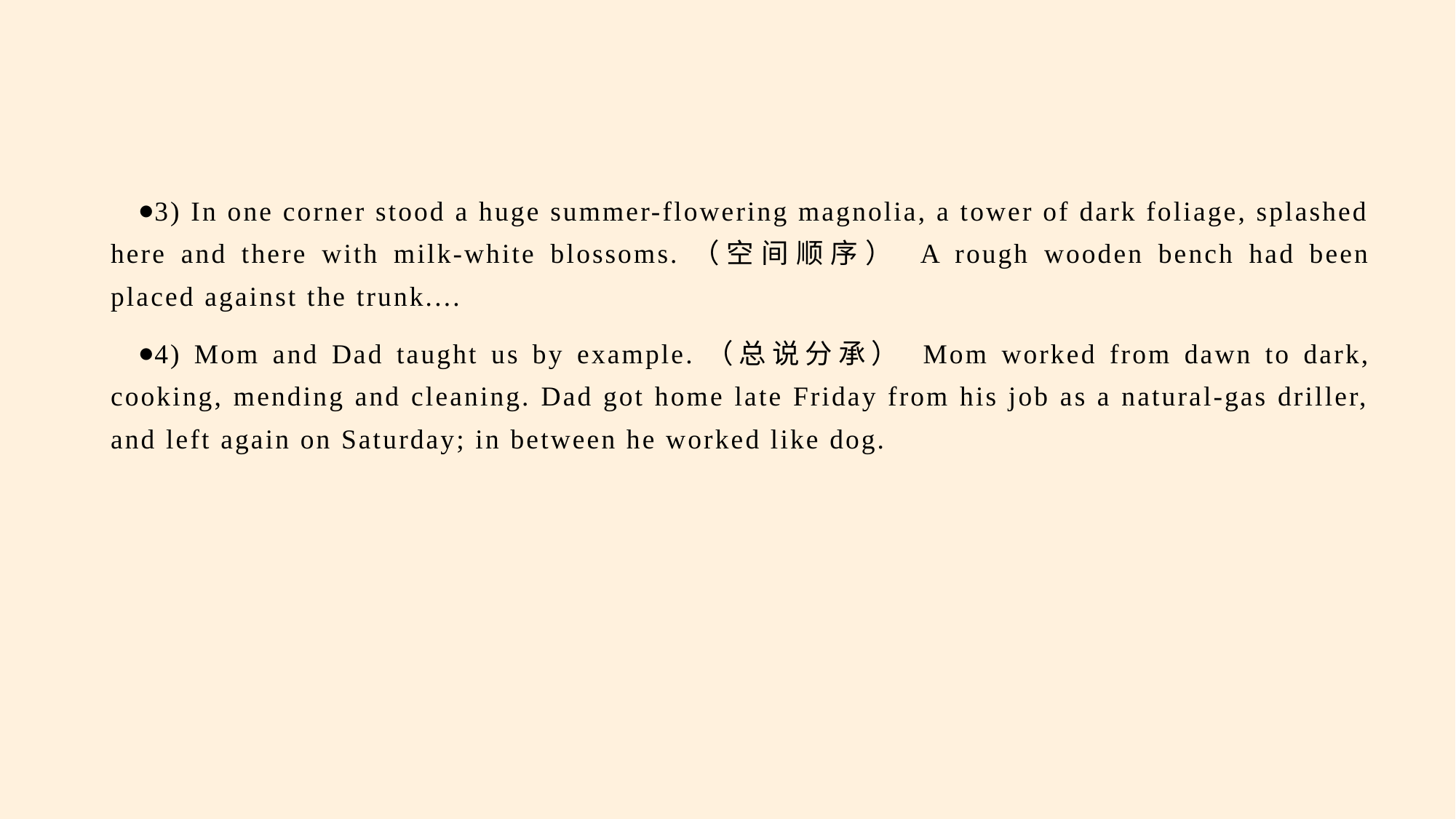

#
3) In one corner stood a huge summer-flowering magnolia, a tower of dark foliage, splashed here and there with milk-white blossoms.（空间顺序） A rough wooden bench had been placed against the trunk....
4) Mom and Dad taught us by example.（总说分承） Mom worked from dawn to dark, cooking, mending and cleaning. Dad got home late Friday from his job as a natural-gas driller, and left again on Saturday; in between he worked like dog.